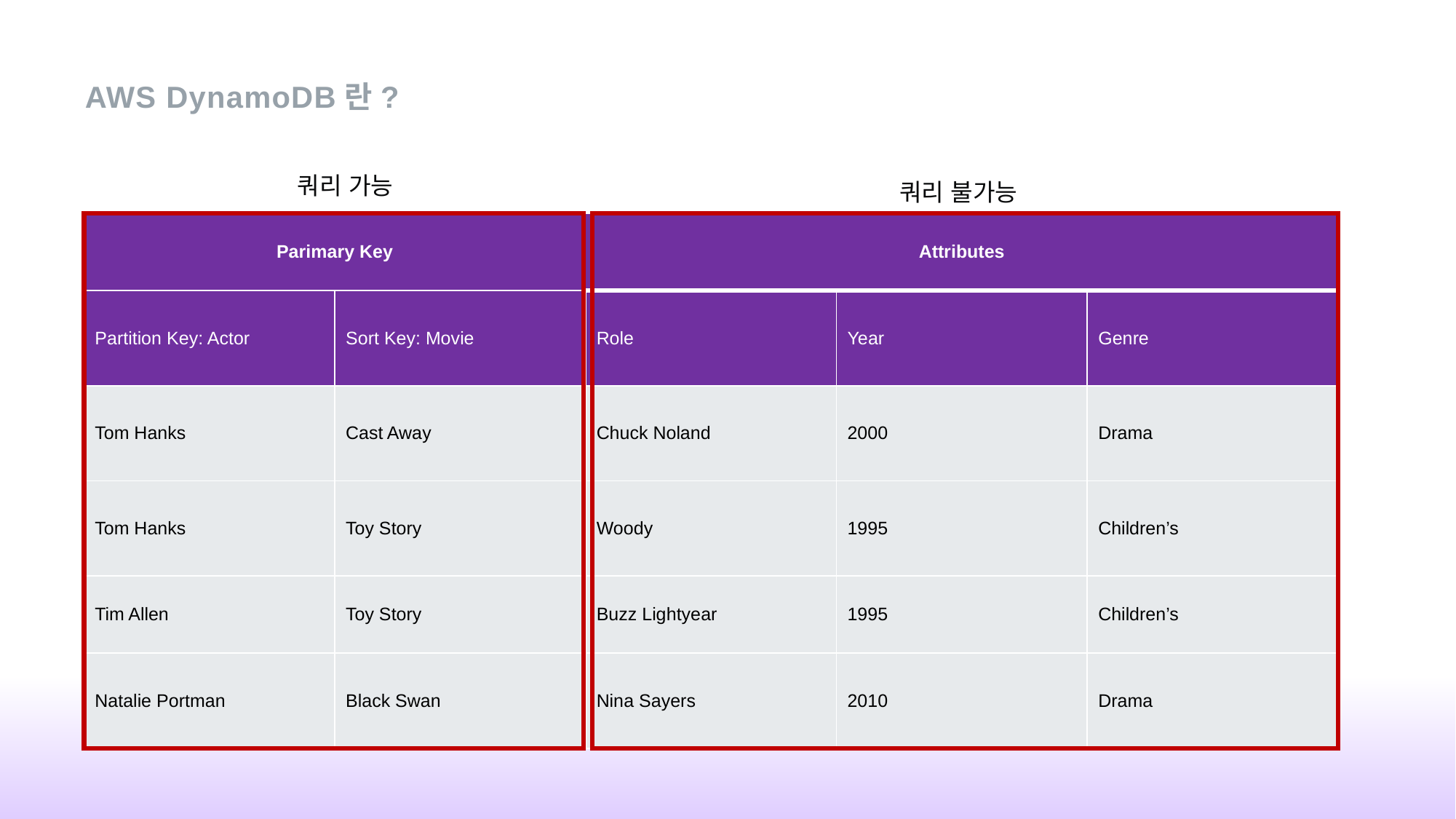

AWS DynamoDB란?
쿼리 가능
쿼리 불가능
| Parimary Key |  | Attributes |  |  |
| --- | --- | --- | --- | --- |
| Partition Key: Actor | Sort Key: Movie | Role | Year | Genre |
| Tom Hanks | Cast Away | Chuck Noland | 2000 | Drama |
| Tom Hanks | Toy Story | Woody | 1995 | Children’s |
| Tim Allen | Toy Story | Buzz Lightyear | 1995 | Children’s |
| Natalie Portman | Black Swan | Nina Sayers | 2010 | Drama |